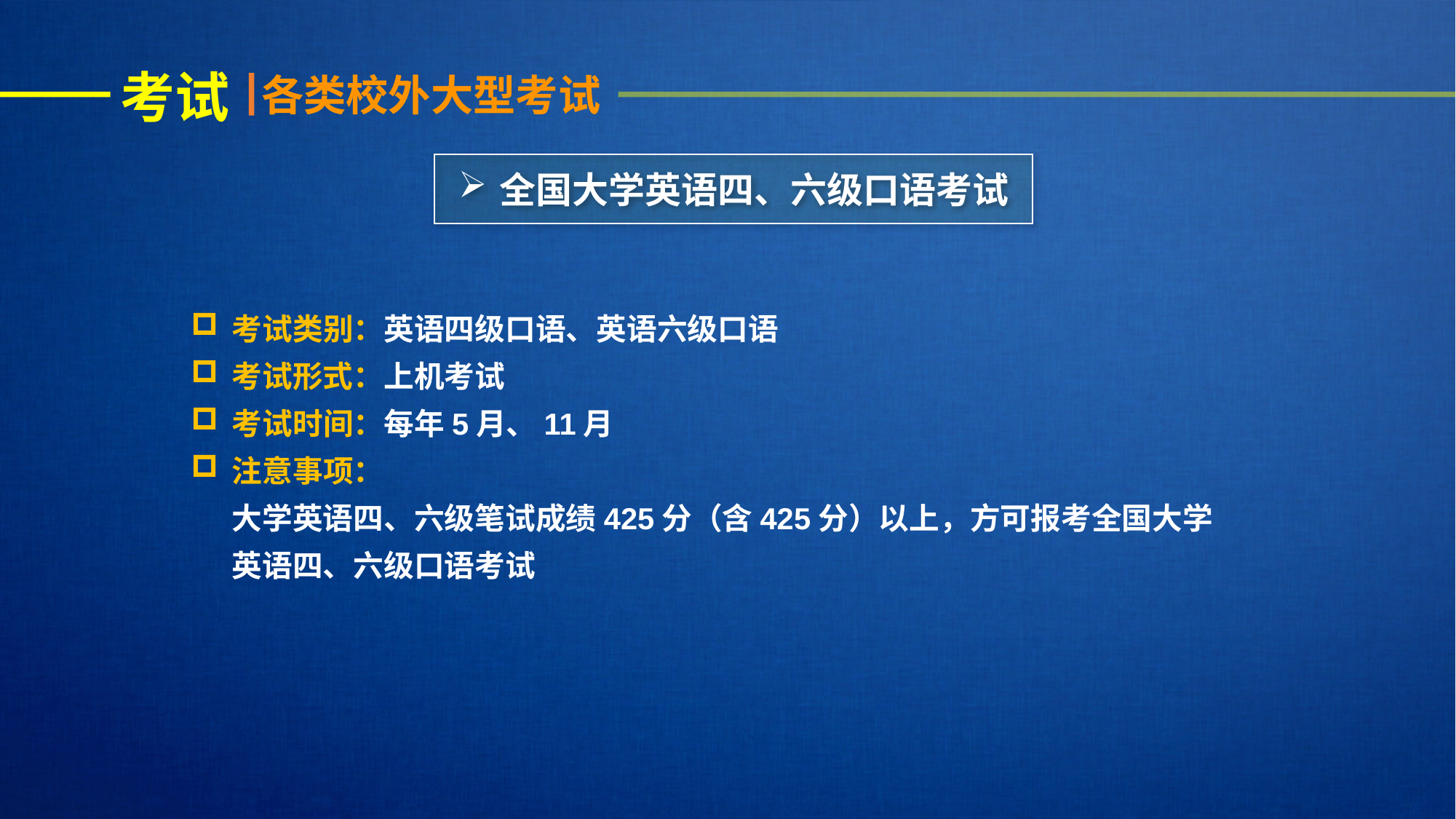

考试
各类校外大型考试

全国大学英语四、六级口语考试
考试类别：英语四级口语、英语六级口语
考试形式：上机考试
考试时间：每年5月、11月
注意事项：
大学英语四、六级笔试成绩425分（含425分）以上，方可报考全国大学英语四、六级口语考试